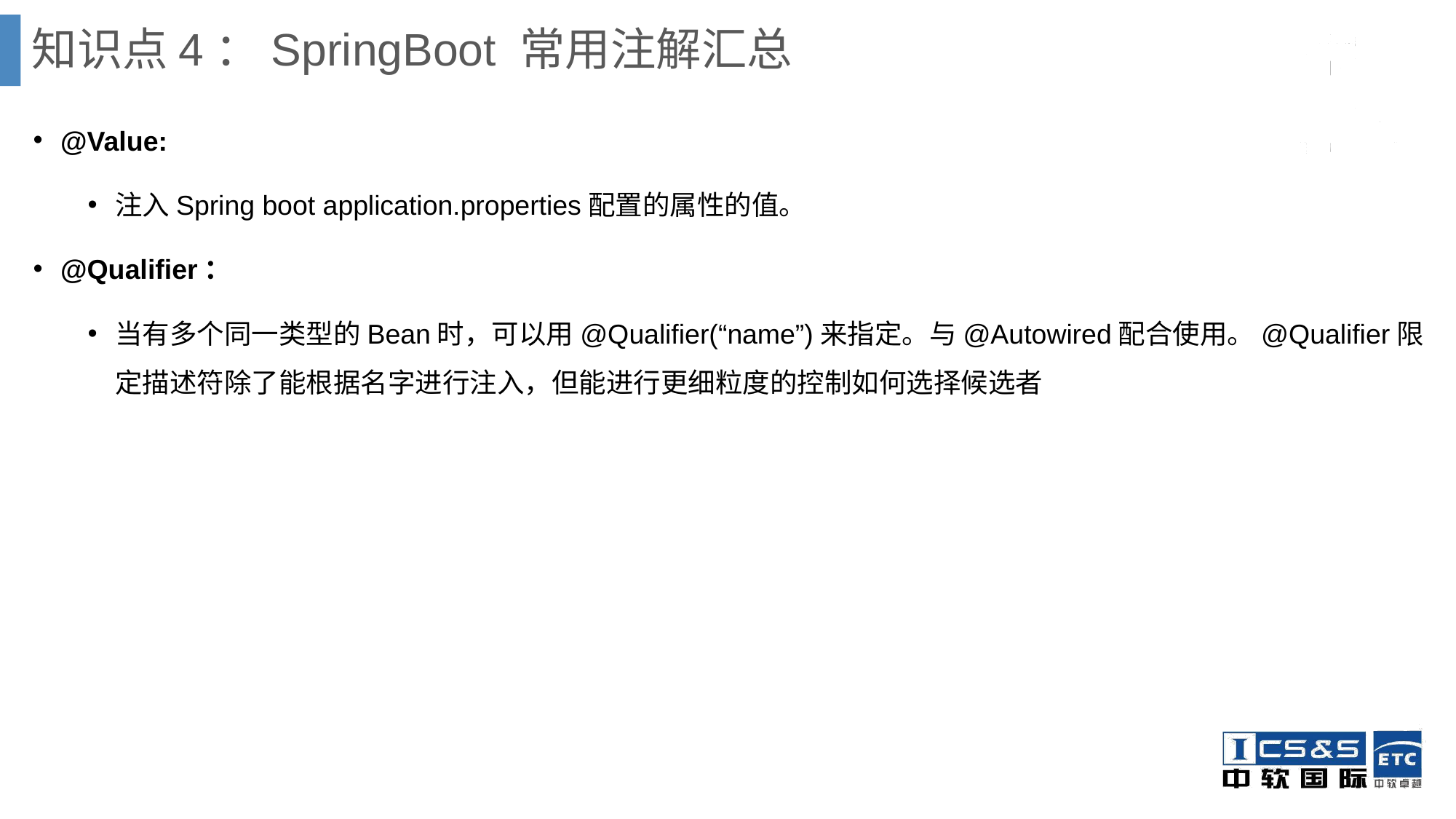

# 知识点4：SpringBoot 常用注解汇总
@Value:
注入Spring boot application.properties配置的属性的值。
@Qualifier：
当有多个同一类型的Bean时，可以用@Qualifier(“name”)来指定。与@Autowired配合使用。@Qualifier限定描述符除了能根据名字进行注入，但能进行更细粒度的控制如何选择候选者